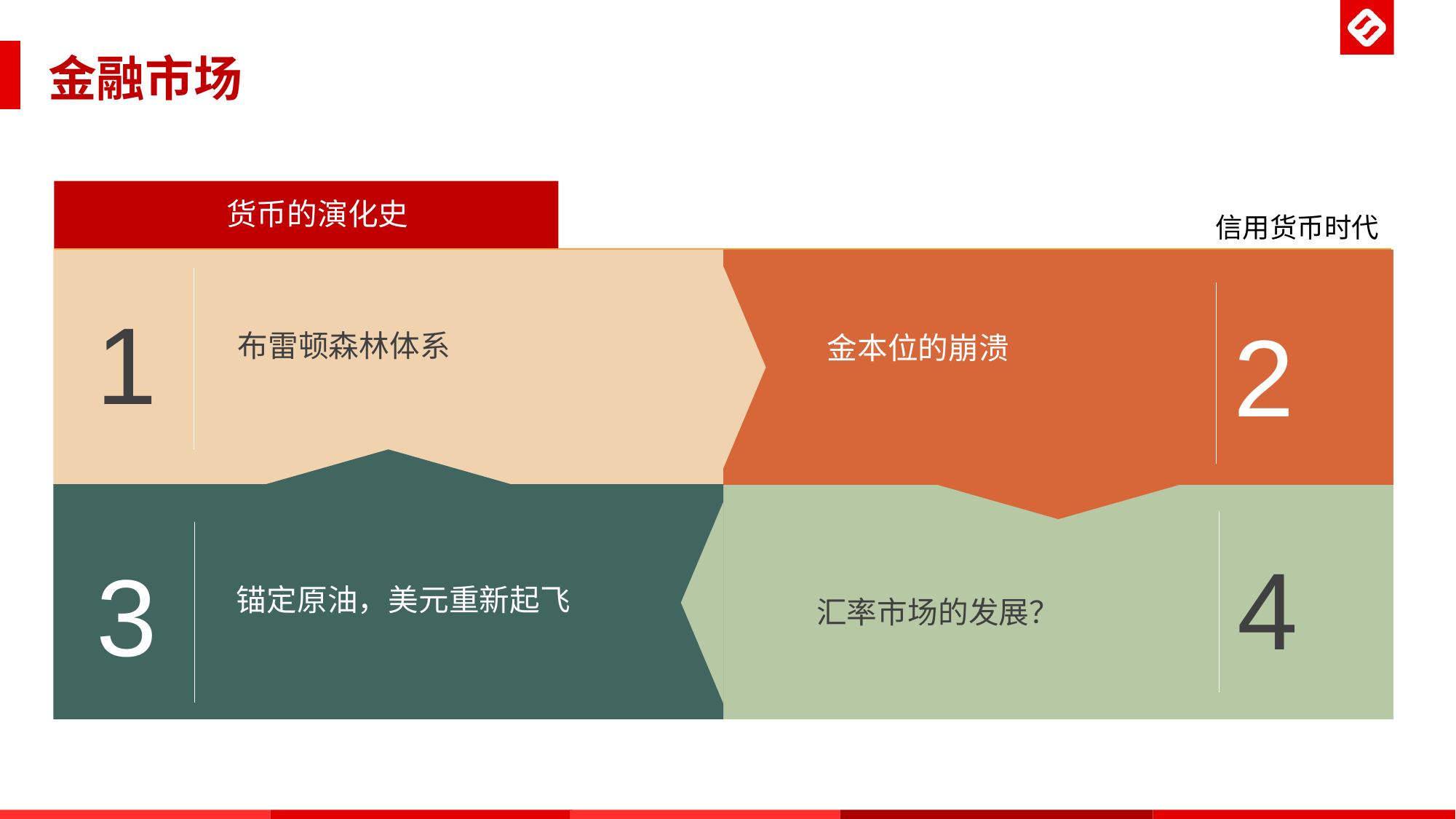

金融市场

货币的演化史
信用货币时代

1
2
布雷顿森林体系
金本位的崩溃

4
3
汇率市场的发展？
锚定原油，美元重新起飞